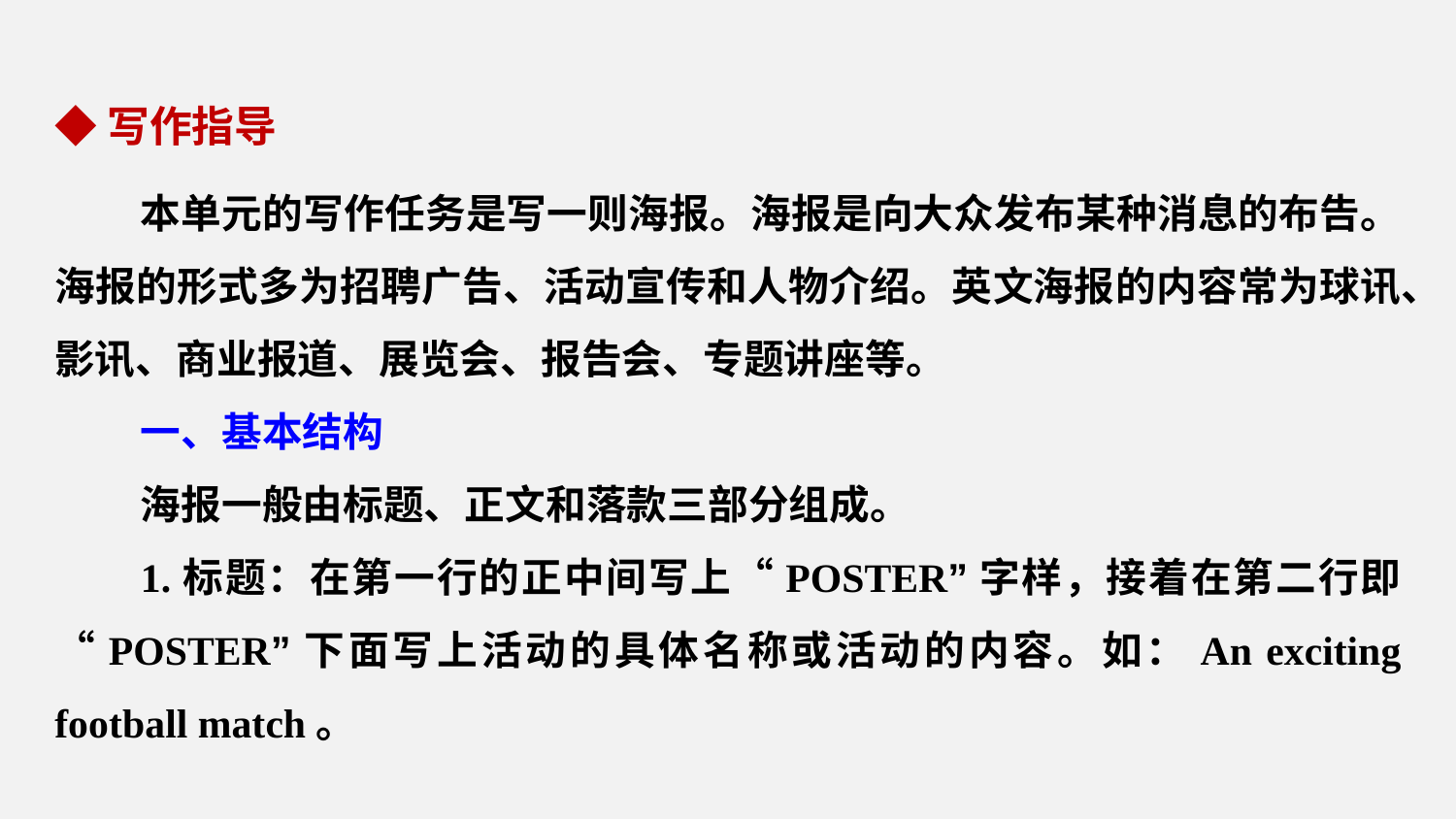

◆写作指导
本单元的写作任务是写一则海报。海报是向大众发布某种消息的布告。海报的形式多为招聘广告、活动宣传和人物介绍。英文海报的内容常为球讯、影讯、商业报道、展览会、报告会、专题讲座等。
一、基本结构
海报一般由标题、正文和落款三部分组成。
1.标题：在第一行的正中间写上“POSTER”字样，接着在第二行即“POSTER”下面写上活动的具体名称或活动的内容。如：An exciting football match。